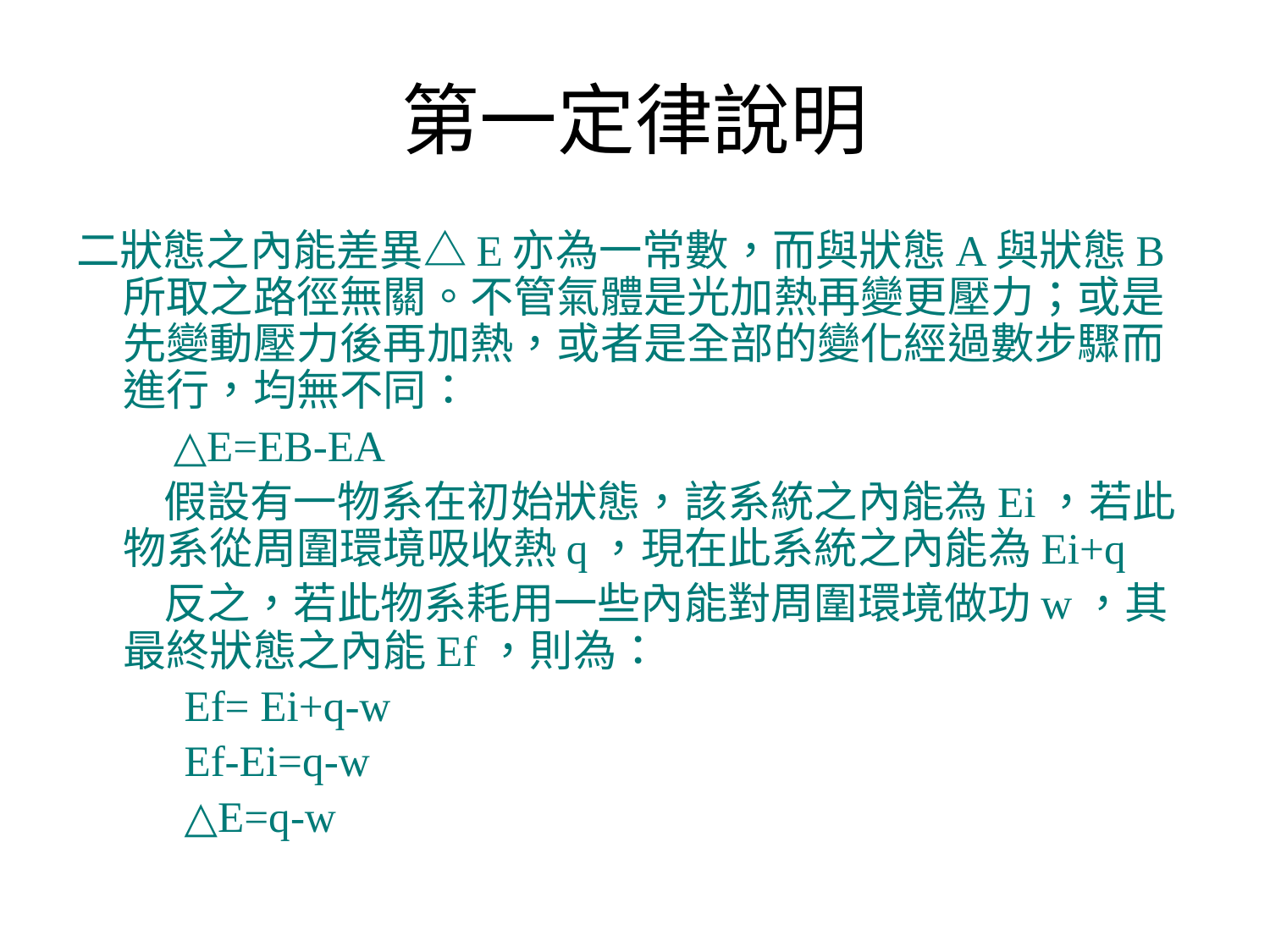

# 第一定律說明
二狀態之內能差異△E亦為一常數，而與狀態A與狀態B所取之路徑無關。不管氣體是光加熱再變更壓力；或是先變動壓力後再加熱，或者是全部的變化經過數步驟而進行，均無不同：
         △E=EB-EA
        假設有一物系在初始狀態，該系統之內能為Ei，若此物系從周圍環境吸收熱q，現在此系統之內能為Ei+q
        反之，若此物系耗用一些內能對周圍環境做功w，其最終狀態之內能Ef，則為：
          Ef= Ei+q-w
          Ef-Ei=q-w
          △E=q-w